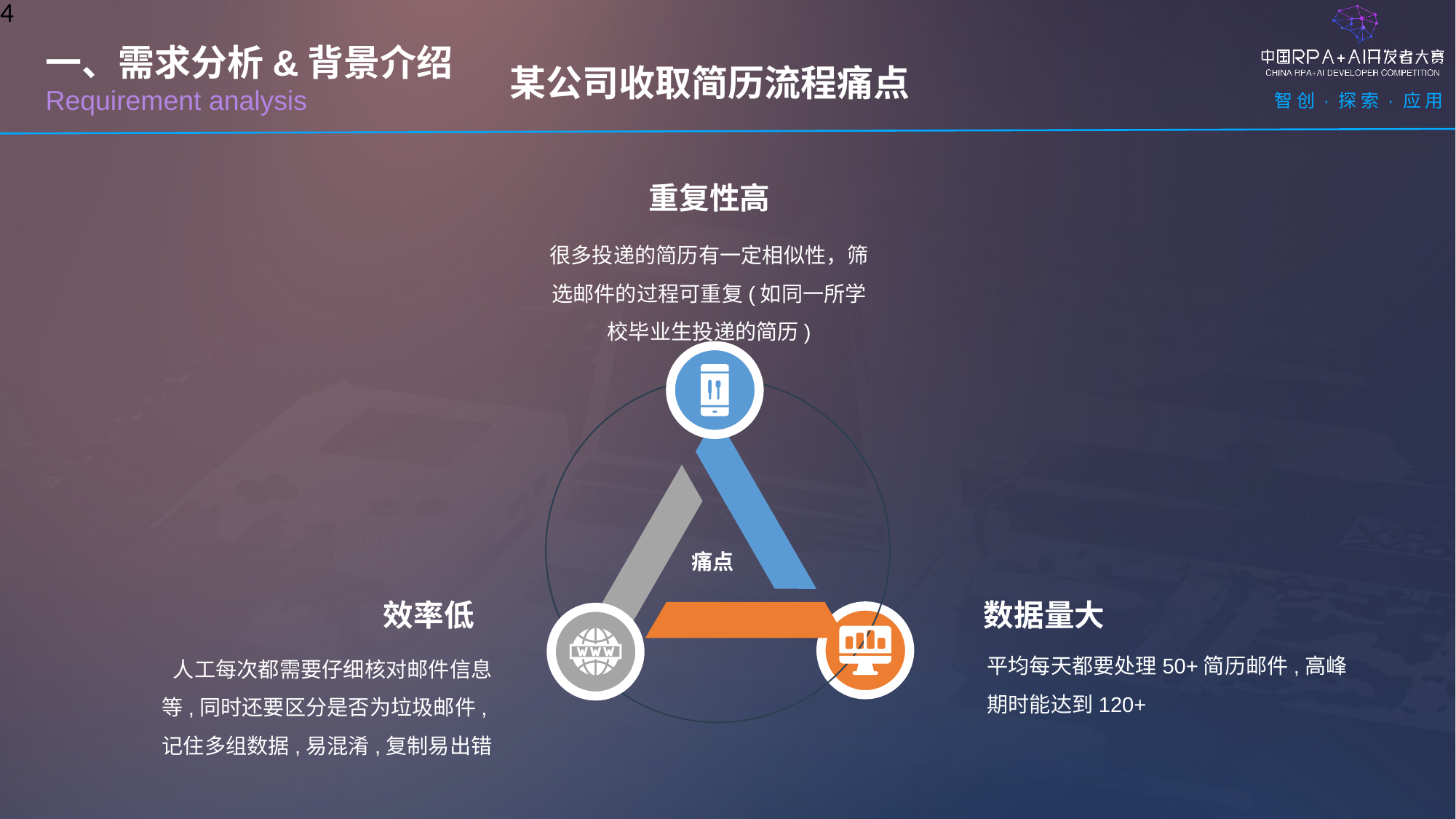

4
某公司收取简历流程痛点
一、需求分析&背景介绍
Requirement analysis
重复性高
很多投递的简历有一定相似性，筛选邮件的过程可重复(如同一所学校毕业生投递的简历)

痛点

效率低
数据量大
平均每天都要处理50+简历邮件,高峰期时能达到120+
人工每次都需要仔细核对邮件信息等,同时还要区分是否为垃圾邮件,记住多组数据,易混淆,复制易出错